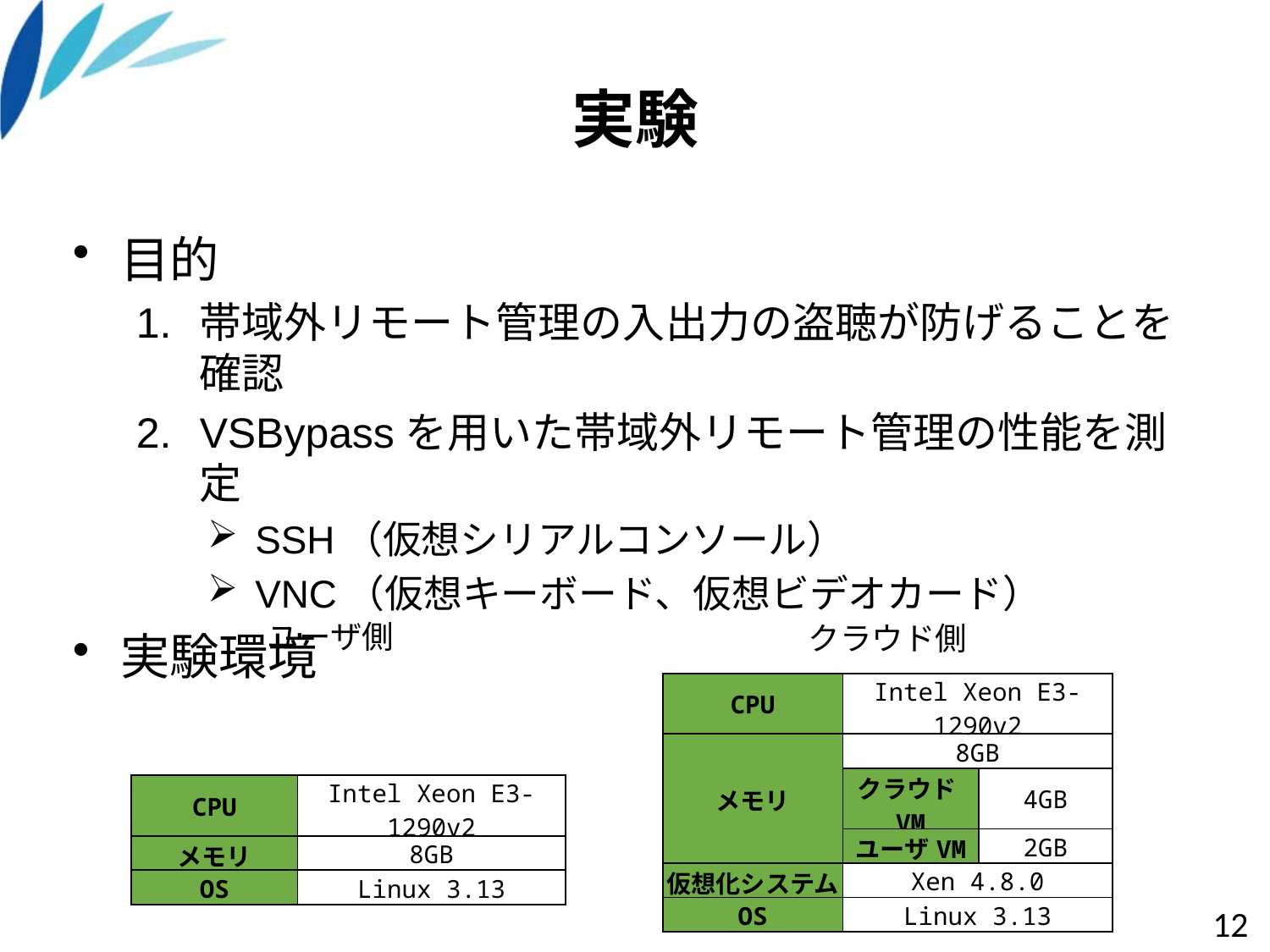

# 実験
目的
帯域外リモート管理の入出力の盗聴が防げることを確認
VSBypassを用いた帯域外リモート管理の性能を測定
SSH（仮想シリアルコンソール）
VNC（仮想キーボード、仮想ビデオカード）
実験環境
ユーザ側
クラウド側
| CPU | Intel Xeon E3-1290v2 |  |
| --- | --- | --- |
| メモリ | 8GB |  |
|  | クラウドVM | 4GB |
|  | ユーザVM | 2GB |
| 仮想化システム | Xen 4.8.0 |  |
| OS | Linux 3.13 |  |
| CPU | Intel Xeon E3-1290v2 |
| --- | --- |
| メモリ | 8GB |
| OS | Linux 3.13 |
12